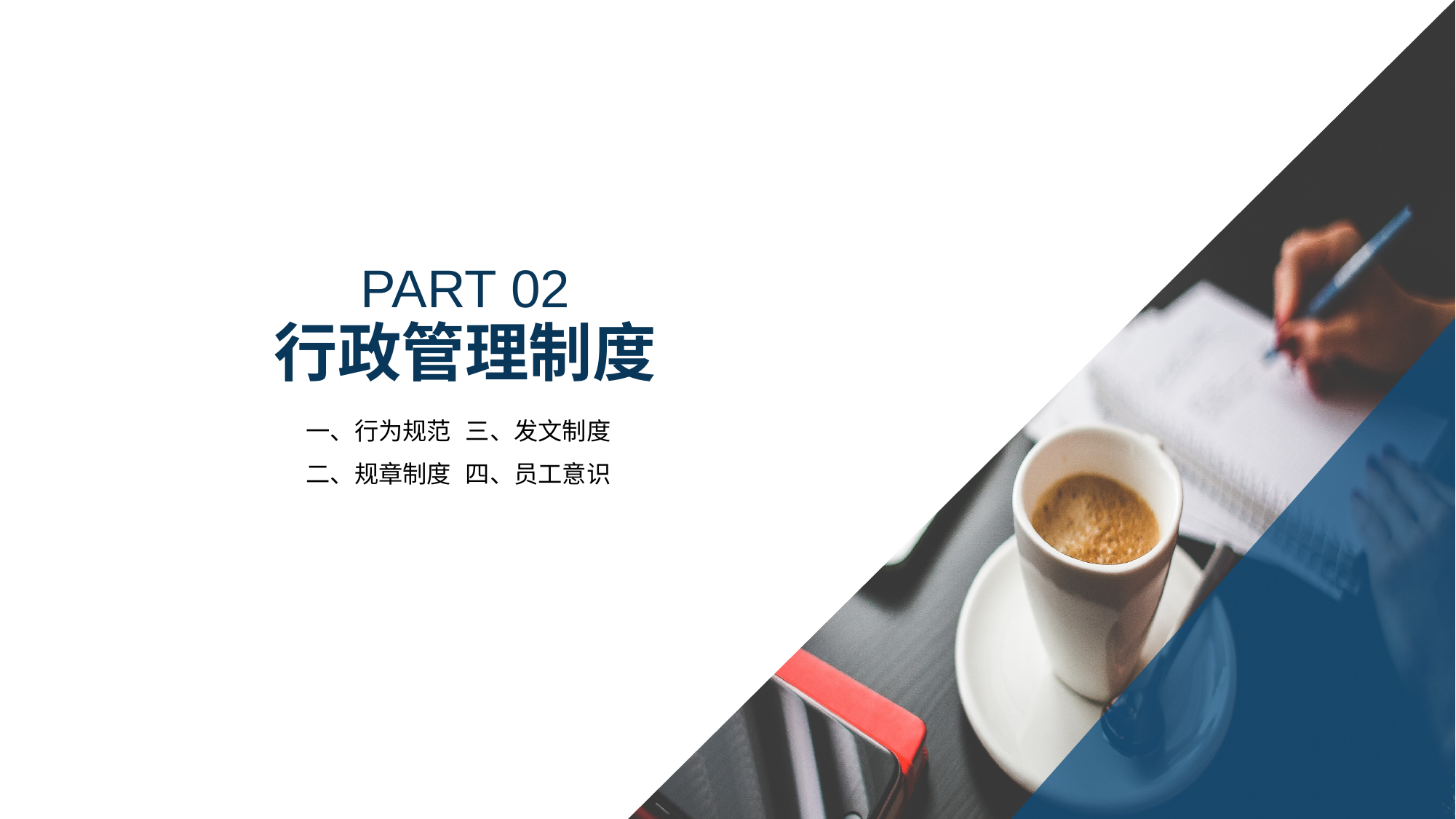

PART 02
行政管理制度

一、行为规范
二、规章制度
三、发文制度
四、员工意识